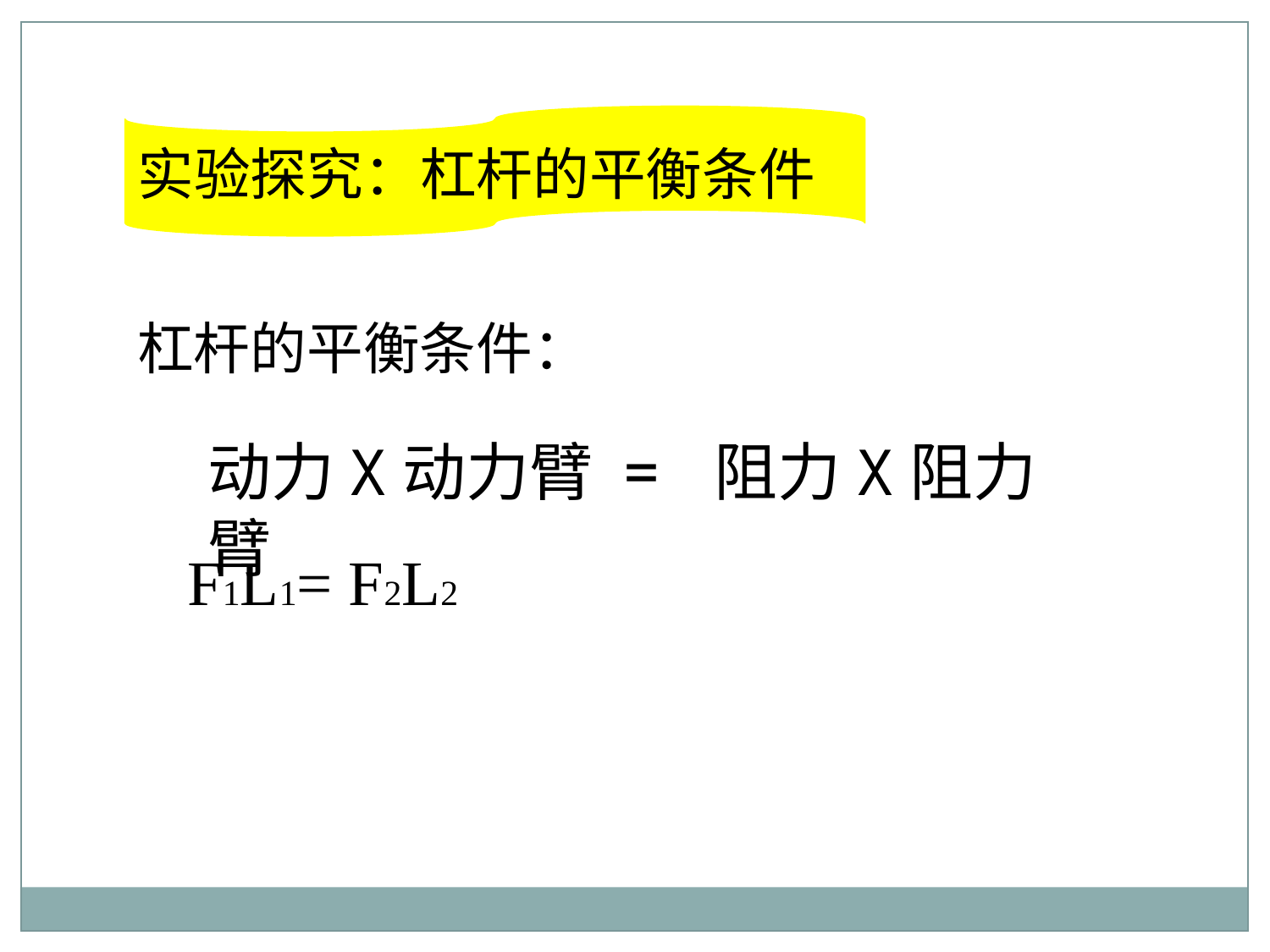

实验探究：杠杆的平衡条件
杠杆的平衡条件：
动力X动力臂 = 阻力X阻力臂
F1L1= F2L2